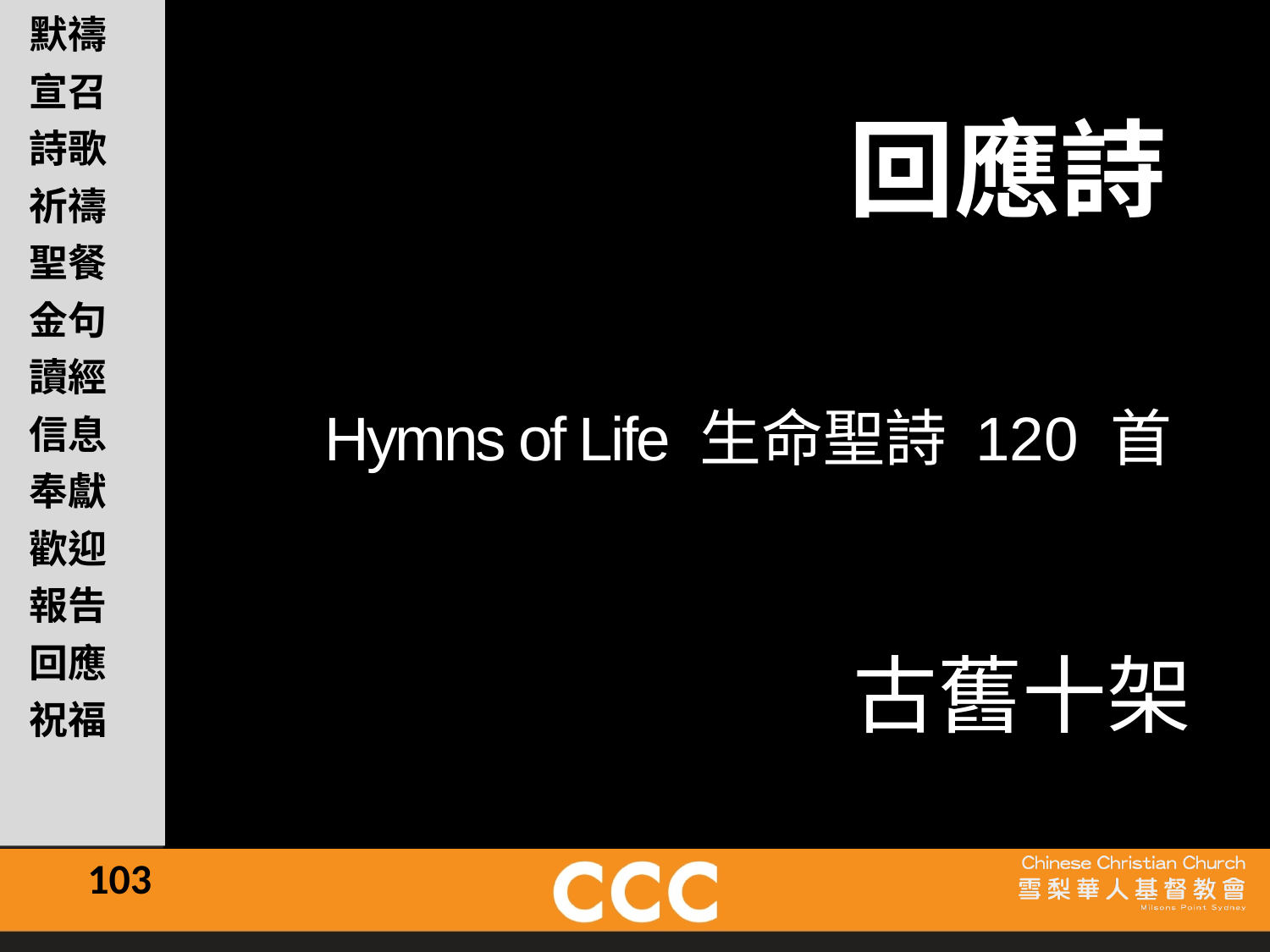

回應詩
Hymns of Life 生命聖詩 120 首
古舊十架
103